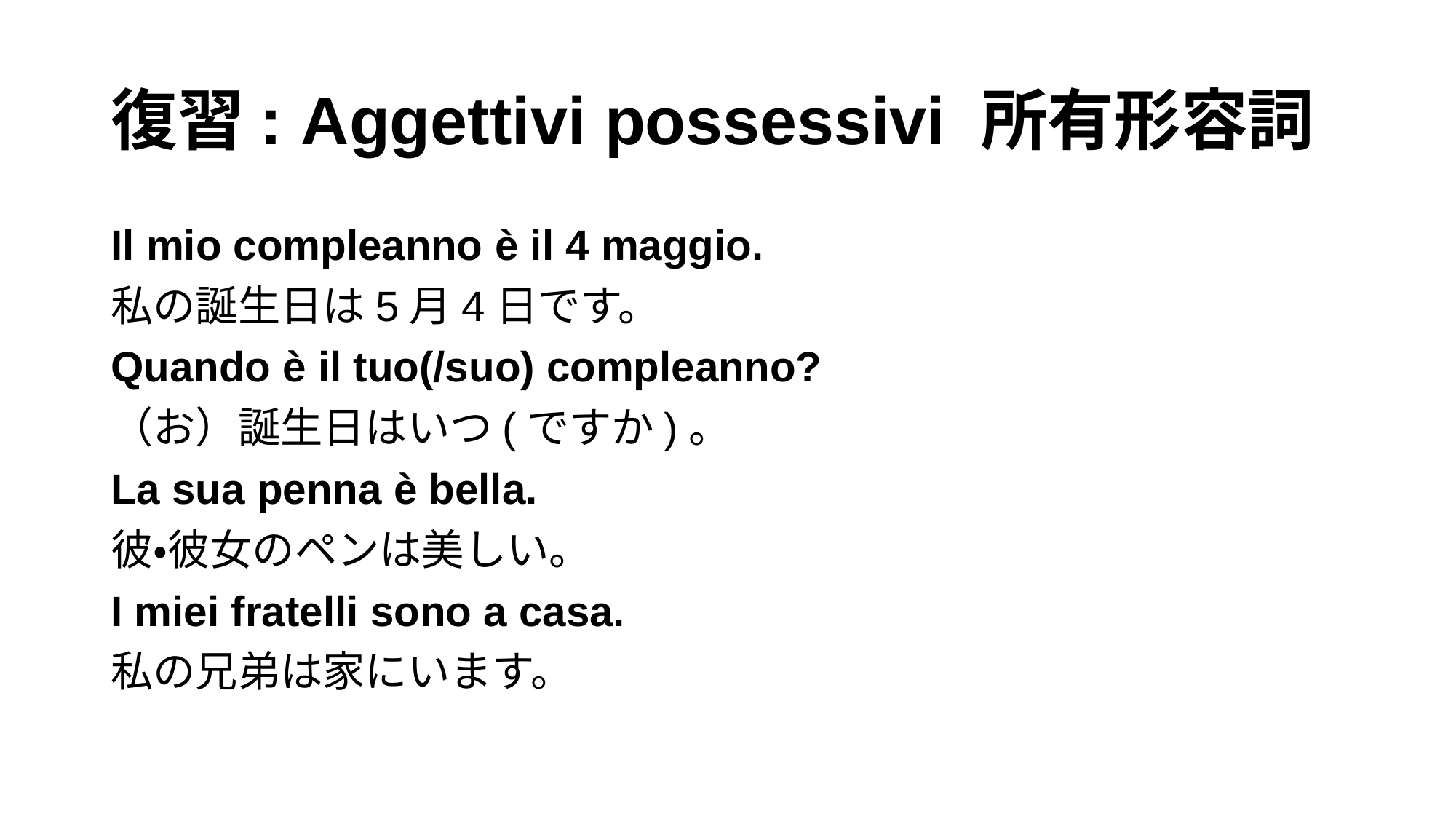

# 復習: Aggettivi possessivi 所有形容詞
Il mio compleanno è il 4 maggio.
私の誕生日は5月4日です。
Quando è il tuo(/suo) compleanno?
（お）誕生日はいつ(ですか)。
La sua penna è bella.
彼・彼女のペンは美しい。
I miei fratelli sono a casa.
私の兄弟は家にいます。